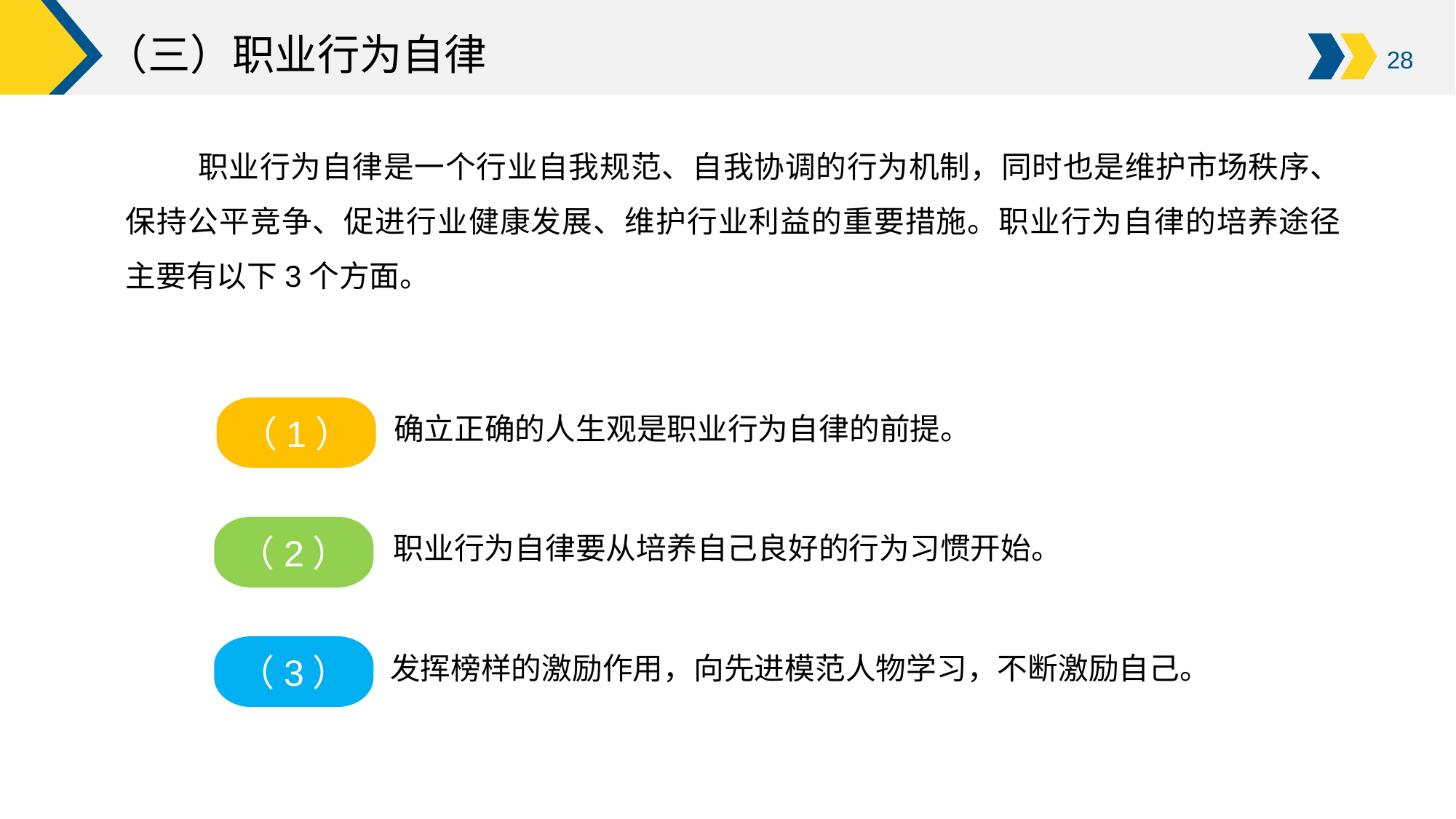

# （三）职业行为自律
职业行为自律是一个行业自我规范、自我协调的行为机制，同时也是维护市场秩序、保持公平竞争、促进行业健康发展、维护行业利益的重要措施。职业行为自律的培养途径主要有以下3个方面。
确立正确的人生观是职业行为自律的前提。
（1）
（2）
（3）
职业行为自律要从培养自己良好的行为习惯开始。
发挥榜样的激励作用，向先进模范人物学习，不断激励自己。